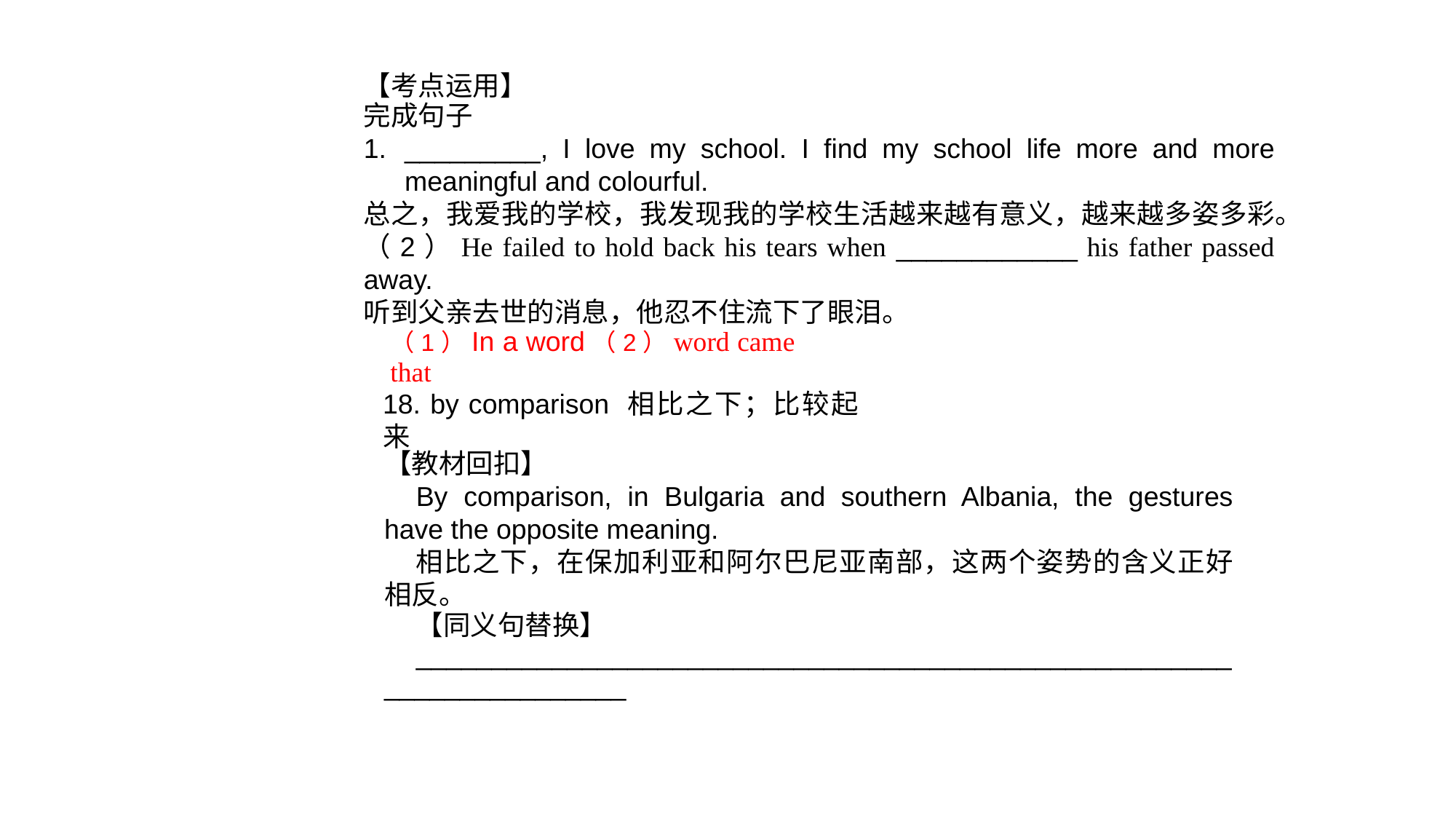

【考点运用】
完成句子
_________, I love my school. I find my school life more and more meaningful and colourful.
总之，我爱我的学校，我发现我的学校生活越来越有意义，越来越多姿多彩。
（2）He failed to hold back his tears when ____________ his father passed away.
听到父亲去世的消息，他忍不住流下了眼泪。
（1）In a word（2）word came that
18. by comparison 相比之下；比较起来
【教材回扣】
By comparison, in Bulgaria and southern Albania, the gestures have the opposite meaning.
相比之下，在保加利亚和阿尔巴尼亚南部，这两个姿势的含义正好相反。
【同义句替换】
______________________________________________________________________